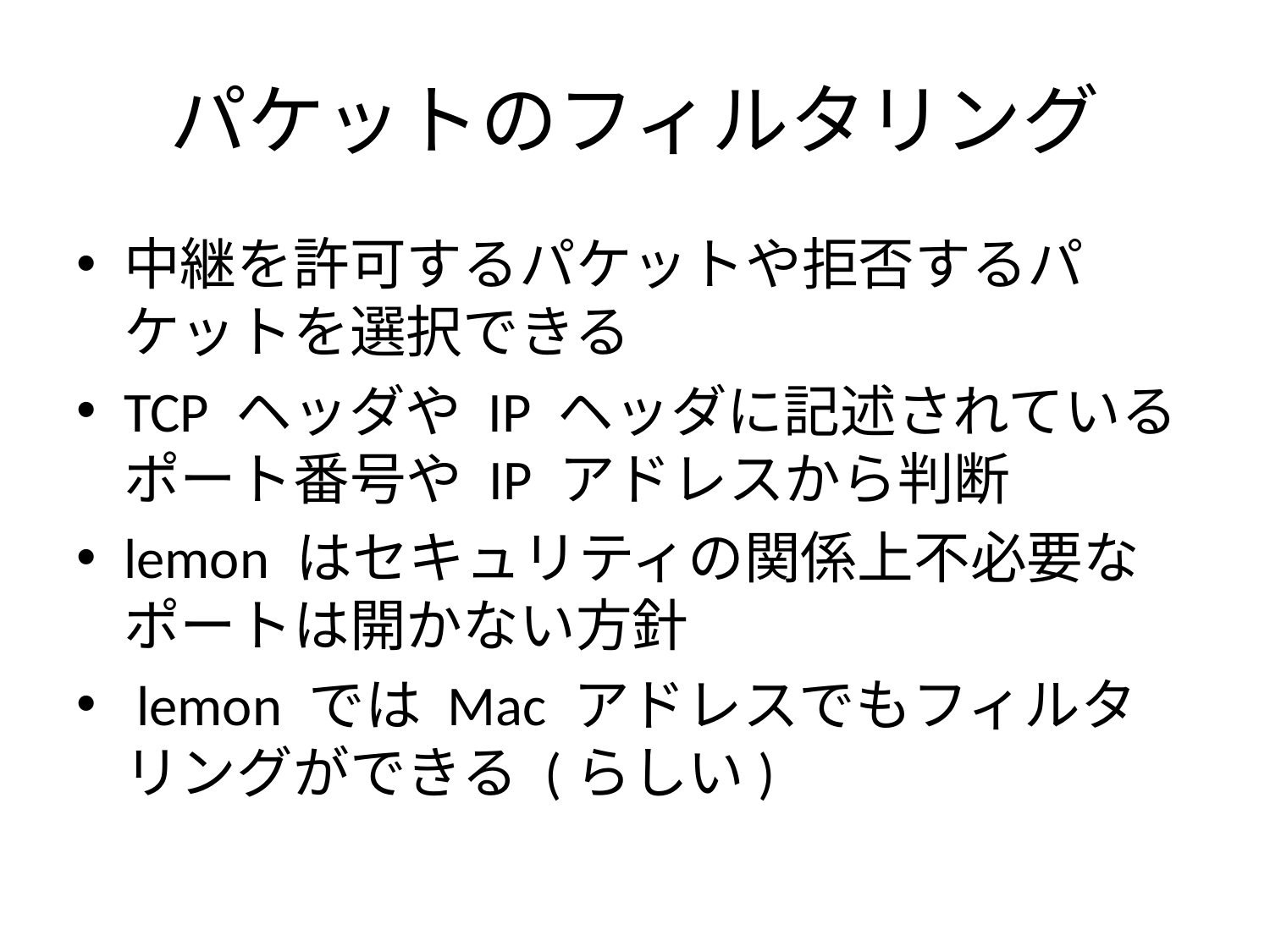

# パケットのフィルタリング
中継を許可するパケットや拒否するパケットを選択できる
TCP ヘッダや IP ヘッダに記述されている
ポート番号や IP アドレスから判断
lemon はセキュリティの関係上不必要なポートは開かない方針
 lemon では Mac アドレスでもフィルタリングができる (らしい)